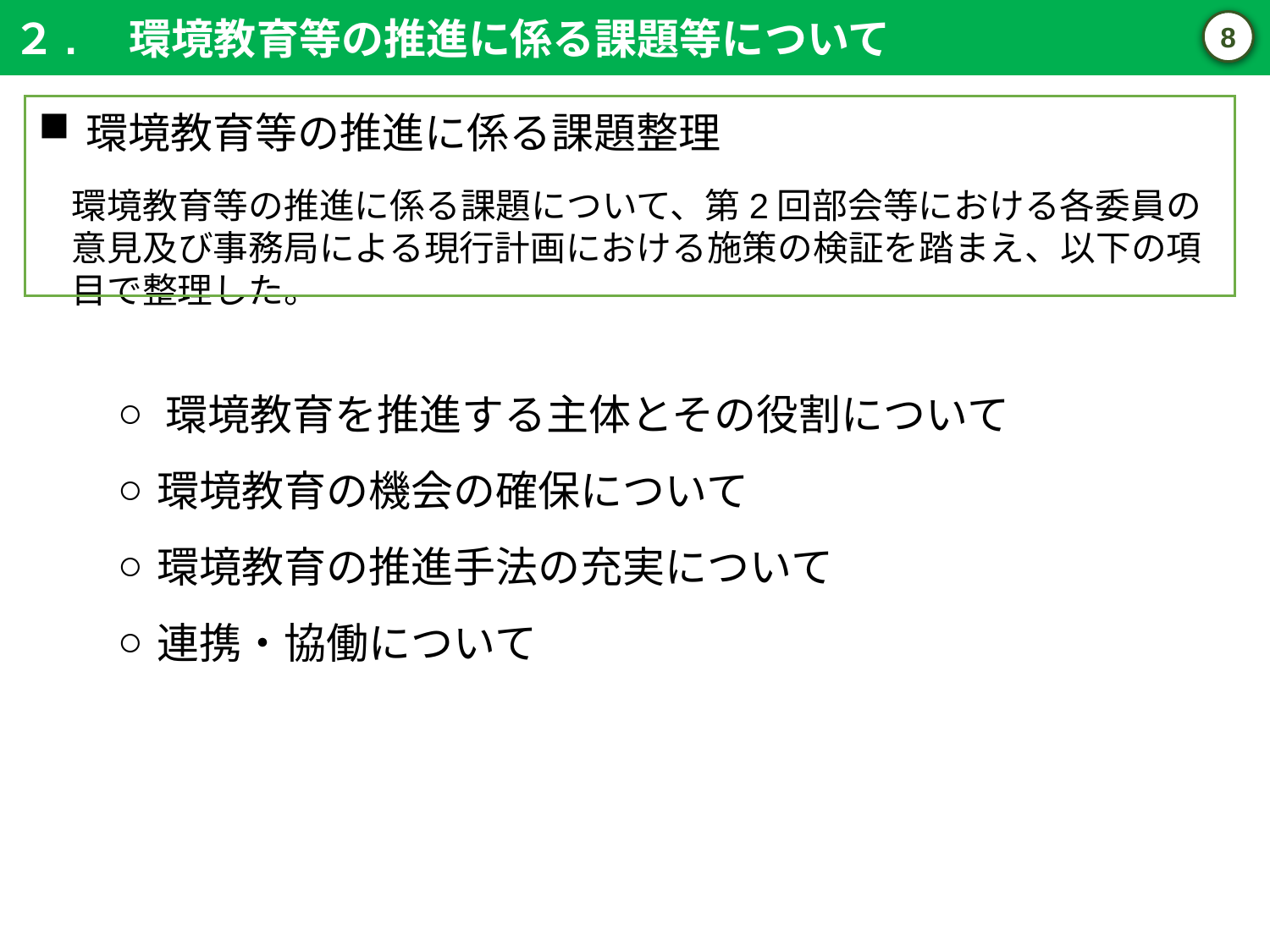

２.　環境教育等の推進に係る課題等について
8

環境教育等の推進に係る課題整理
環境教育等の推進に係る課題について、第2回部会等における各委員の意見及び事務局による現行計画における施策の検証を踏まえ、以下の項目で整理した。
環境教育を推進する主体とその役割について
環境教育の機会の確保について
環境教育の推進手法の充実について
連携・協働について